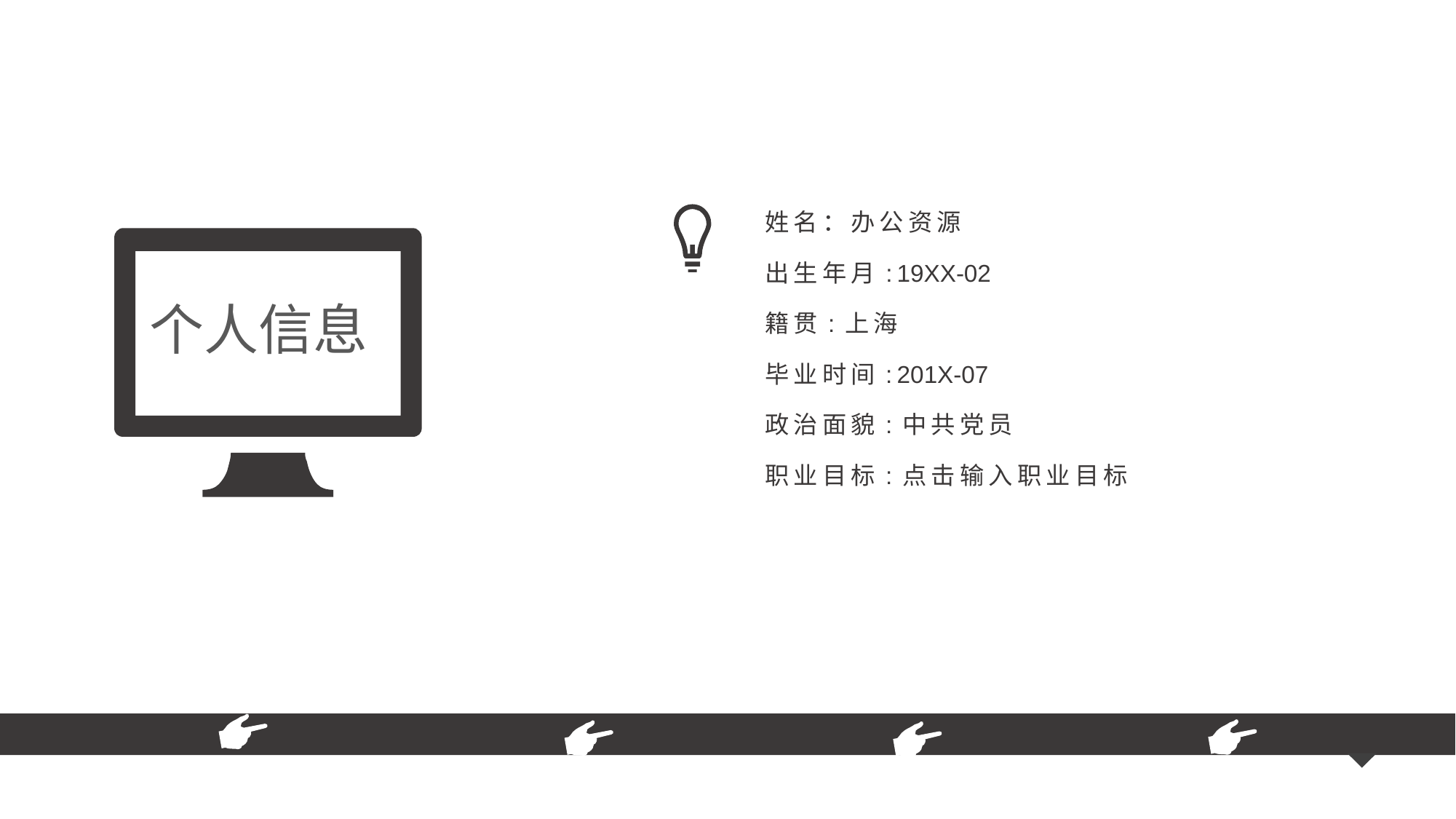

姓名：办公资源

出生年月:19XX-02
个人信息
籍贯:上海
毕业时间:201X-07
政治面貌:中共党员
职业目标:点击输入职业目标

延时付